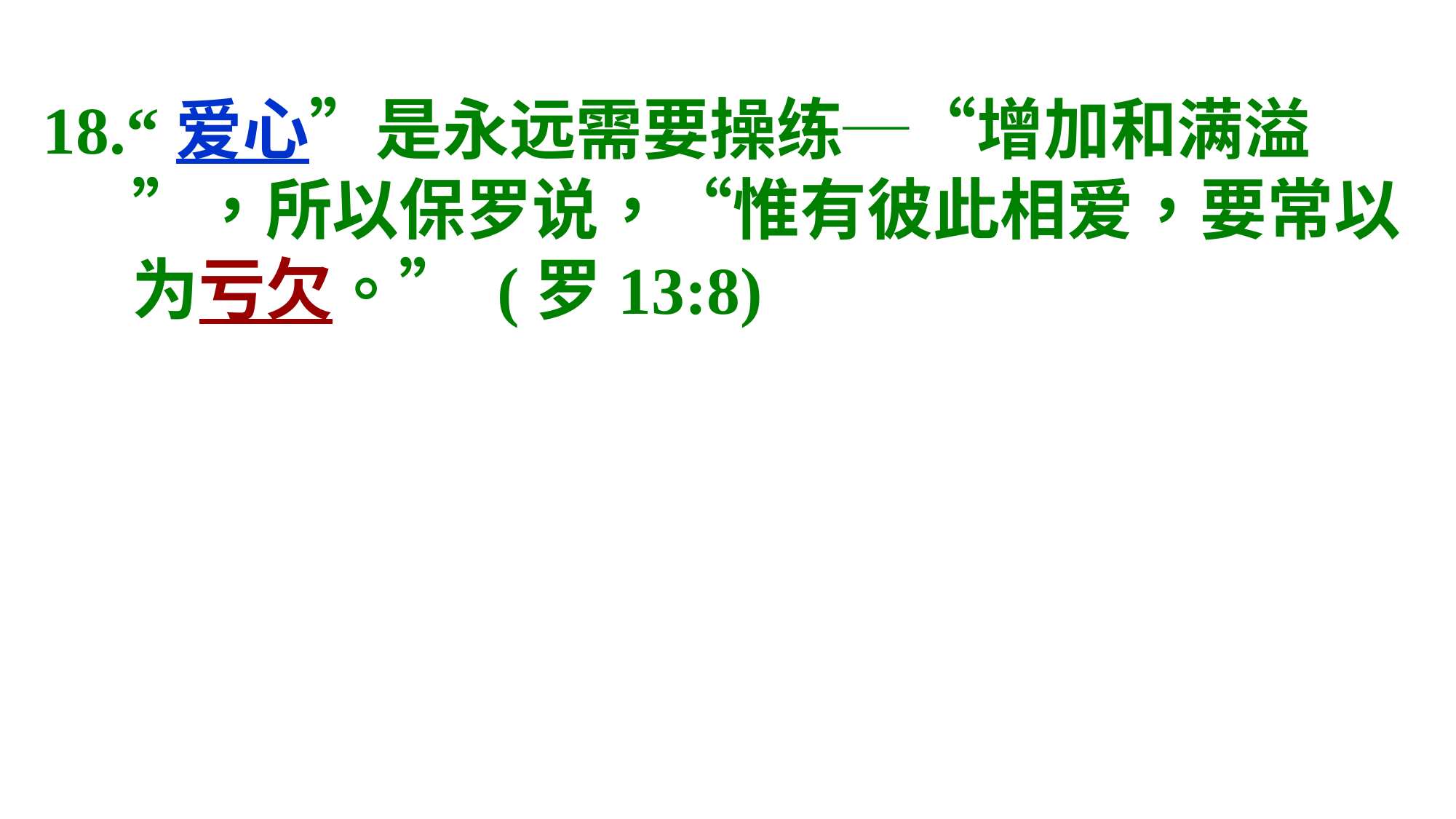

18.“爱心”是永远需要操练─“增加和满溢”，所以保罗说，“惟有彼此相爱，要常以为亏欠。” (罗13:8)